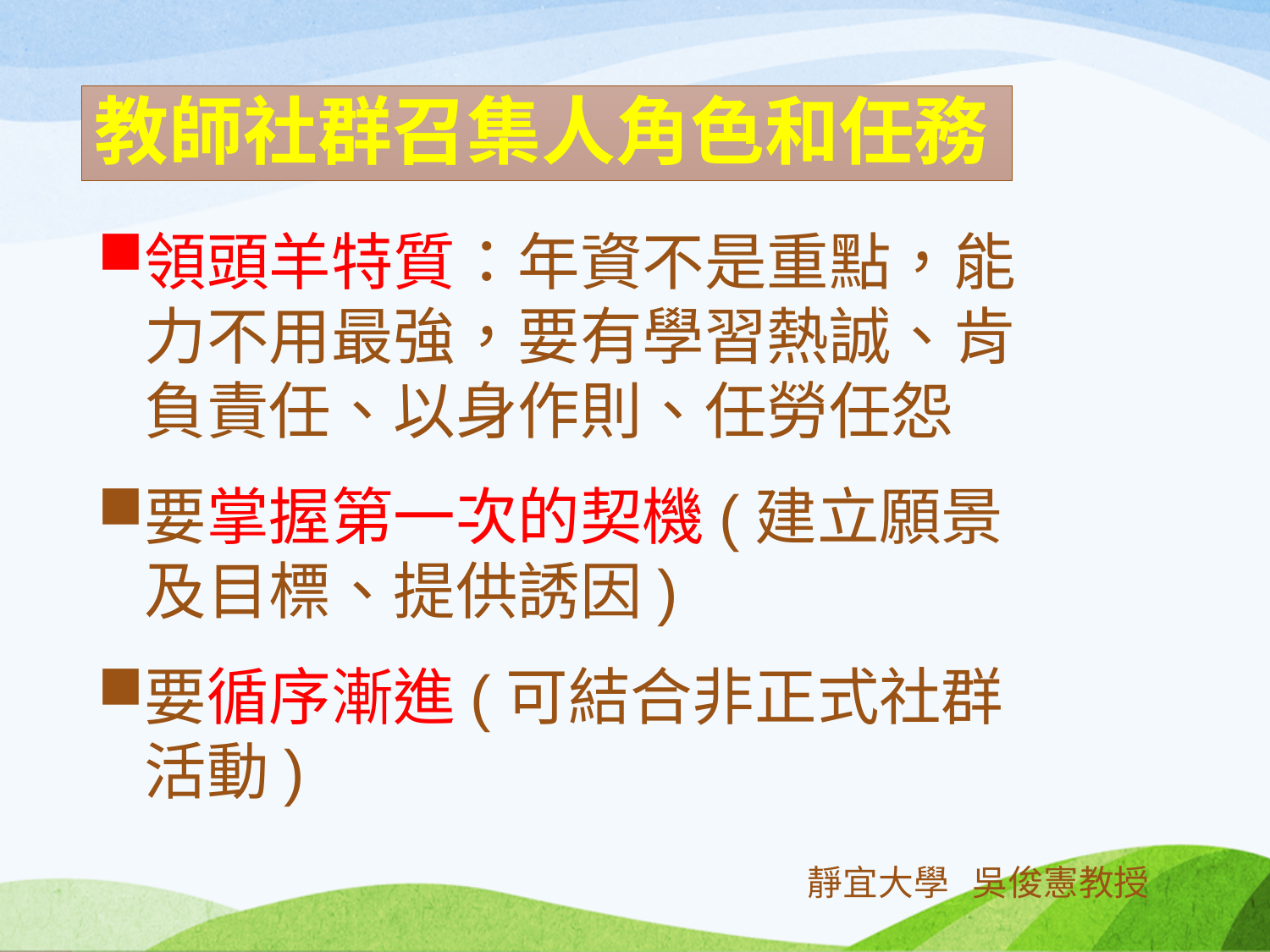

# 教師社群召集人角色和任務
領頭羊特質：年資不是重點，能力不用最強，要有學習熱誠、肯負責任、以身作則、任勞任怨
要掌握第一次的契機(建立願景及目標、提供誘因)
要循序漸進(可結合非正式社群活動)

靜宜大學   吳俊憲教授